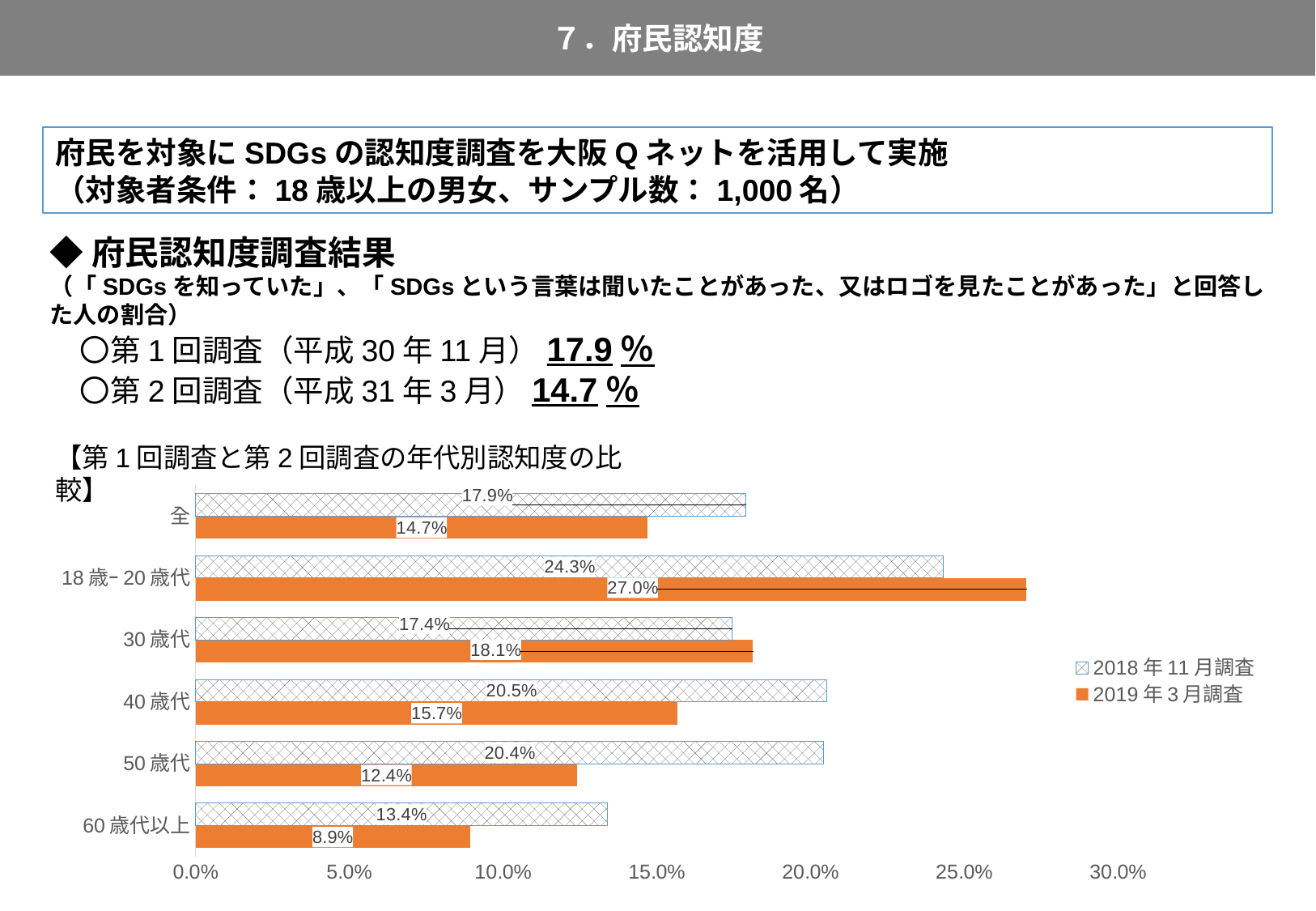

７．府民認知度
97
府民を対象にSDGsの認知度調査を大阪Qネットを活用して実施
（対象者条件：18歳以上の男女、サンプル数：1,000名）
◆府民認知度調査結果
（「SDGsを知っていた」、「SDGsという言葉は聞いたことがあった、又はロゴを見たことがあった」と回答した人の割合）
　〇第1回調査（平成30年11月）17.9％
　〇第2回調査（平成31年3月）14.7％
【第1回調査と第2回調査の年代別認知度の比較】

### Chart

| Category | 2019年3月調査 | 2018年11月調査 |
|---|---|---|
| 60歳代以上 | 0.08923884514435695 | 0.13385826771653545 |
| 50歳代 | 0.12408759124087591 | 0.20437956204379562 |
| 40歳代 | 0.15675675675675677 | 0.20540540540540542 |
| 30歳代 | 0.18120805369127516 | 0.174496644295302 |
| 18歳ｰ20歳代 | 0.2702702702702703 | 0.24324324324324326 |
| 全 | 0.147 | 0.179 |